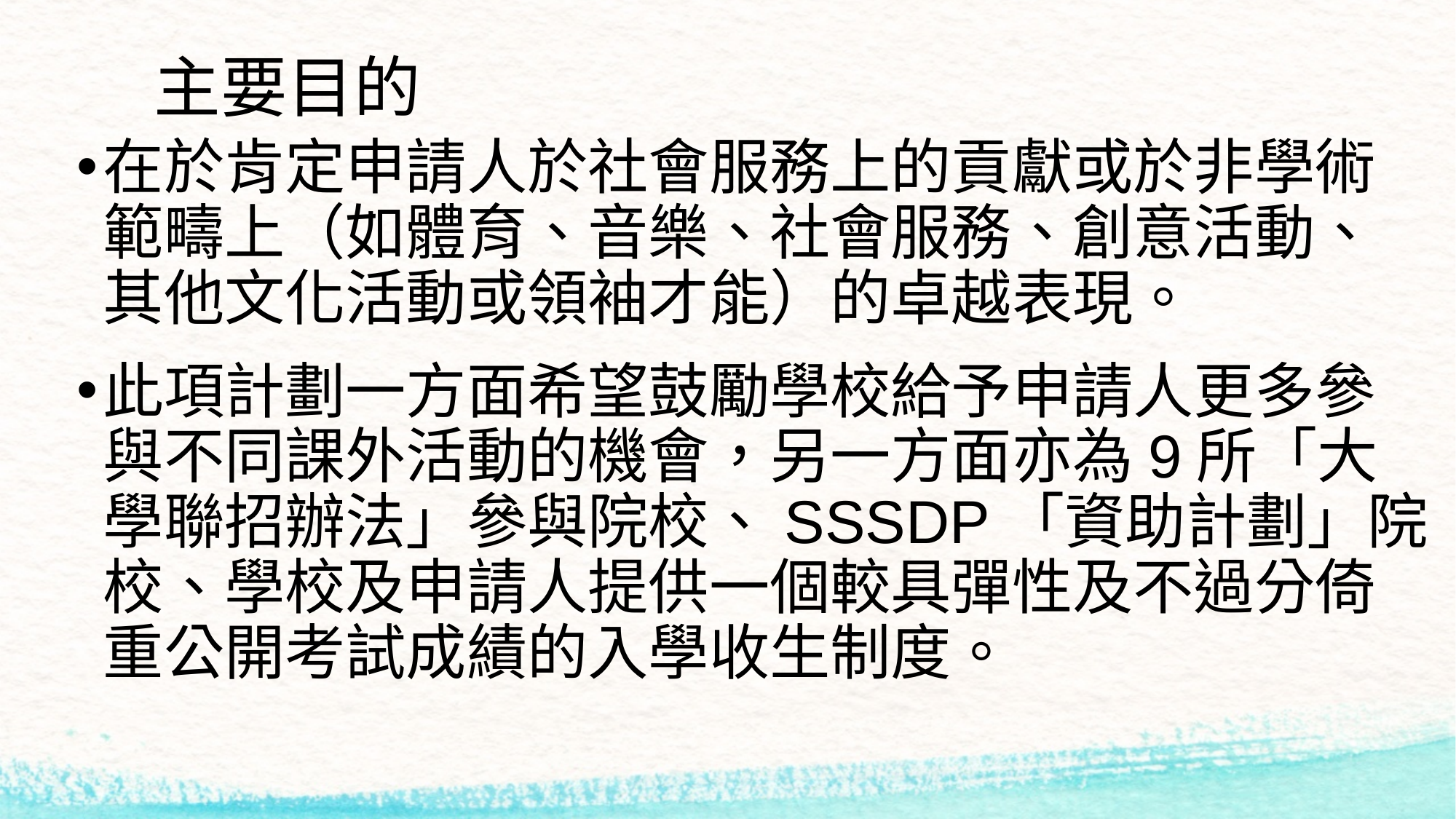

# 主要目的
在於肯定申請人於社會服務上的貢獻或於非學術範疇上（如體育、音樂、社會服務、創意活動、其他文化活動或領袖才能）的卓越表現。
此項計劃一方面希望鼓勵學校給予申請人更多參與不同課外活動的機會，另一方面亦為9所「大學聯招辦法」參與院校、SSSDP「資助計劃」院校、學校及申請人提供一個較具彈性及不過分倚重公開考試成績的入學收生制度。